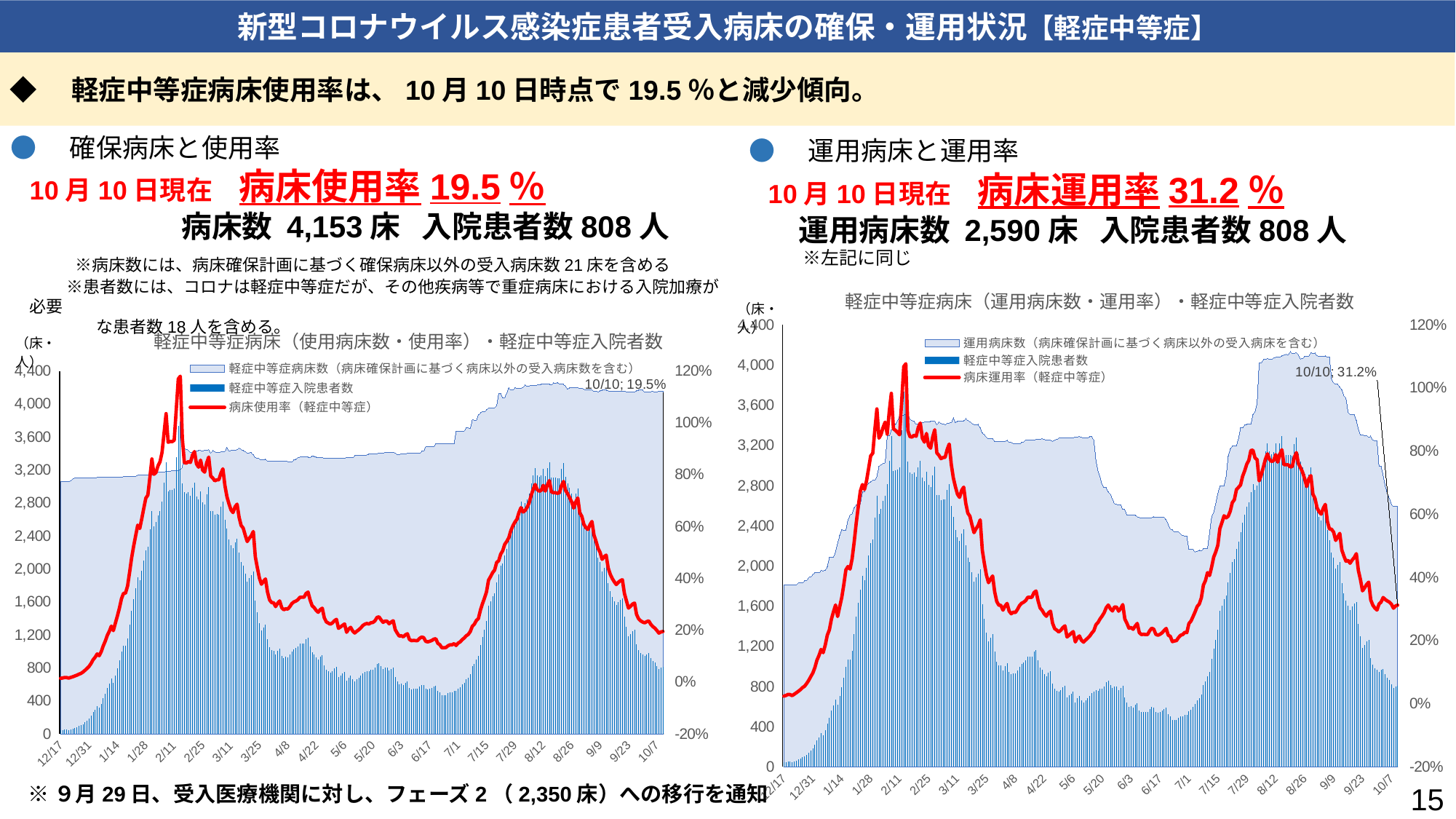

新型コロナウイルス感染症患者受入病床の確保・運用状況【軽症中等症】
◆　軽症中等症病床使用率は、10月10日時点で19.5％と減少傾向。
●　確保病床と使用率
●　運用病床と運用率
10月10日現在　病床使用率19.5％
　　　　　病床数 4,153床　入院患者数808人
　　※病床数には、病床確保計画に基づく確保病床以外の受入病床数21床を含める
　 　※患者数には、コロナは軽症中等症だが、その他疾病等で重症病床における入院加療が必要
　　　　な患者数18人を含める。
10月10日現在　病床運用率31.2％
　運用病床数 2,590床　入院患者数808人
  　 ※左記に同じ

### Chart: 軽症中等症病床（運用病床数・運用率）・軽症中等症入院者数

| Category |  | 軽症中等症入院患者数 | 病床運用率（軽症中等症） |
|---|---|---|---|
| 44547 | 1809.0 | 43.0 | 0.02377003869541183 |
| 44548 | 1809.0 | 47.0 | 0.025981205085682697 |
| 44549 | 1809.0 | 53.0 | 0.029297954671088998 |
| 44550 | 1809.0 | 52.0 | 0.028745163073521283 |
| 44551 | 1809.0 | 46.0 | 0.02542841348811498 |
| 44552 | 1809.0 | 54.0 | 0.029850746268656716 |
| 44553 | 1809.0 | 62.0 | 0.03427307904919845 |
| 44554 | 1833.0 | 72.0 | 0.03927986906710311 |
| 44555 | 1833.0 | 81.0 | 0.044189852700491 |
| 44556 | 1833.0 | 93.0 | 0.05073649754500818 |
| 44557 | 1853.0 | 102.0 | 0.05504587155963303 |
| 44558 | 1853.0 | 118.0 | 0.06368051807879115 |
| 44559 | 1886.0 | 139.0 | 0.07370095440084835 |
| 44560 | 1891.0 | 162.0 | 0.08566895822316235 |
| 44561 | 1917.0 | 186.0 | 0.09702660406885759 |
| 44562 | 1931.0 | 221.0 | 0.1144484722941481 |
| 44563 | 1931.0 | 266.0 | 0.13775245986535473 |
| 44564 | 1931.0 | 295.0 | 0.15277058518902123 |
| 44565 | 1956.0 | 336.0 | 0.17177914110429449 |
| 44566 | 1950.0 | 315.0 | 0.16153846153846155 |
| 44567 | 1958.0 | 362.0 | 0.18488253319713993 |
| 44568 | 1991.0 | 432.0 | 0.2169763937719739 |
| 44569 | 2087.0 | 488.0 | 0.2338284619070436 |
| 44570 | 2087.0 | 559.0 | 0.2678485864877815 |
| 44571 | 2087.0 | 608.0 | 0.291327264015333 |
| 44572 | 2144.0 | 670.0 | 0.3125 |
| 44573 | 2232.0 | 616.0 | 0.27598566308243727 |
| 44574 | 2302.0 | 706.0 | 0.30668983492615115 |
| 44575 | 2362.0 | 794.0 | 0.336155800169348 |
| 44576 | 2356.0 | 888.0 | 0.3769100169779287 |
| 44577 | 2356.0 | 998.0 | 0.4235993208828523 |
| 44578 | 2457.0 | 1067.0 | 0.43426943426943426 |
| 44579 | 2510.0 | 1070.0 | 0.4262948207171315 |
| 44580 | 2521.0 | 1156.0 | 0.45854819516065054 |
| 44581 | 2581.0 | 1321.0 | 0.5118171251452925 |
| 44582 | 2610.0 | 1494.0 | 0.5724137931034483 |
| 44583 | 2617.0 | 1635.0 | 0.6247611769201376 |
| 44584 | 2617.0 | 1762.0 | 0.6732900267481849 |
| 44585 | 2737.0 | 1900.0 | 0.6941907197661673 |
| 44586 | 2741.0 | 1860.0 | 0.6785844582269245 |
| 44587 | 2801.0 | 1978.0 | 0.7061763655837201 |
| 44588 | 2824.0 | 2104.0 | 0.7450424929178471 |
| 44589 | 2837.0 | 2227.0 | 0.7849841381741276 |
| 44590 | 2855.0 | 2265.0 | 0.7933450087565674 |
| 44591 | 2855.0 | 2478.0 | 0.8679509632224168 |
| 44592 | 2894.0 | 2702.0 | 0.9336558396682793 |
| 44593 | 2991.0 | 2516.0 | 0.841190237378803 |
| 44594 | 3008.0 | 2565.0 | 0.8527260638297872 |
| 44595 | 3024.0 | 2647.0 | 0.8753306878306878 |
| 44596 | 3025.0 | 2698.0 | 0.891900826446281 |
| 44597 | 3293.0 | 2812.0 | 0.8539325842696629 |
| 44598 | 3293.0 | 3049.0 | 0.9259034315214091 |
| 44599 | 3352.0 | 3295.0 | 0.9829952267303103 |
| 44600 | 3381.0 | 2943.0 | 0.870452528837622 |
| 44601 | 3411.0 | 2953.0 | 0.8657285253591323 |
| 44602 | 3447.0 | 2961.0 | 0.8590078328981723 |
| 44603 | 3497.0 | 2979.0 | 0.8518730340291678 |
| 44604 | 3497.0 | 3351.0 | 0.9582499285101516 |
| 44605 | 3497.0 | 3734.0 | 1.0677723763225622 |
| 44606 | 3515.0 | 3785.0 | 1.0768136557610242 |
| 44607 | 3509.0 | 3036.0 | 0.8652037617554859 |
| 44608 | 3464.0 | 2931.0 | 0.8461316397228638 |
| 44609 | 3449.0 | 2913.0 | 0.8445926355465352 |
| 44610 | 3442.0 | 2927.0 | 0.8503776873910517 |
| 44611 | 3409.0 | 2888.0 | 0.8471692578468759 |
| 44612 | 3409.0 | 2982.0 | 0.8747433264887063 |
| 44613 | 3425.0 | 3045.0 | 0.8890510948905109 |
| 44614 | 3425.0 | 2881.0 | 0.8411678832116788 |
| 44615 | 3435.0 | 2846.0 | 0.8285298398835517 |
| 44616 | 3435.0 | 2940.0 | 0.8558951965065502 |
| 44617 | 3432.0 | 2805.0 | 0.8173076923076923 |
| 44618 | 3438.0 | 2783.0 | 0.8094822571262362 |
| 44619 | 3438.0 | 2904.0 | 0.8446771378708552 |
| 44620 | 3445.0 | 2989.0 | 0.8676342525399129 |
| 44621 | 3404.0 | 2704.0 | 0.7943595769682726 |
| 44622 | 3436.0 | 2704.0 | 0.7869615832363213 |
| 44623 | 3419.0 | 2654.0 | 0.7762503656039778 |
| 44624 | 3414.0 | 2662.0 | 0.7797305213825425 |
| 44625 | 3408.0 | 2659.0 | 0.7802230046948356 |
| 44626 | 3420.0 | 2753.0 | 0.8049707602339181 |
| 44627 | 3423.0 | 2815.0 | 0.822378030966988 |
| 44628 | 3425.0 | 2596.0 | 0.757956204379562 |
| 44629 | 3477.0 | 2486.0 | 0.7149841817658902 |
| 44630 | 3427.0 | 2355.0 | 0.6871899620659468 |
| 44631 | 3440.0 | 2283.0 | 0.6636627906976744 |
| 44632 | 3438.0 | 2247.0 | 0.6535776614310645 |
| 44633 | 3438.0 | 2323.0 | 0.6756835369400814 |
| 44634 | 3446.0 | 2364.0 | 0.686012768427162 |
| 44635 | 3469.0 | 2202.0 | 0.6347650619775151 |
| 44636 | 3450.0 | 2083.0 | 0.603768115942029 |
| 44637 | 3436.0 | 2041.0 | 0.5940046565774156 |
| 44638 | 3422.0 | 1940.0 | 0.5669199298655757 |
| 44639 | 3407.0 | 1846.0 | 0.5418256530672145 |
| 44640 | 3407.0 | 1889.0 | 0.5544467273260933 |
| 44641 | 3409.0 | 1924.0 | 0.5643883836902317 |
| 44642 | 3377.0 | 1967.0 | 0.5824696476162274 |
| 44643 | 3325.0 | 1616.0 | 0.48601503759398496 |
| 44644 | 3310.0 | 1470.0 | 0.44410876132930516 |
| 44645 | 3283.0 | 1337.0 | 0.4072494669509595 |
| 44646 | 3267.0 | 1252.0 | 0.3832262014080196 |
| 44647 | 3267.0 | 1288.0 | 0.3942454851545761 |
| 44648 | 3271.0 | 1323.0 | 0.4044634668297157 |
| 44649 | 3242.0 | 1148.0 | 0.3541024059222702 |
| 44650 | 3238.0 | 1048.0 | 0.32365657813465104 |
| 44651 | 3240.0 | 1011.0 | 0.31203703703703706 |
| 44652 | 3241.0 | 1009.0 | 0.3113236655353286 |
| 44653 | 3241.0 | 960.0 | 0.29620487503856835 |
| 44654 | 3241.0 | 1002.0 | 0.30916383832150574 |
| 44655 | 3251.0 | 1032.0 | 0.31744078745001536 |
| 44656 | 3231.0 | 947.0 | 0.2930981120396162 |
| 44657 | 3231.0 | 920.0 | 0.28474156607861345 |
| 44658 | 3219.0 | 933.0 | 0.2898415657036347 |
| 44659 | 3216.0 | 928.0 | 0.2885572139303483 |
| 44660 | 3216.0 | 959.0 | 0.29819651741293535 |
| 44661 | 3216.0 | 998.0 | 0.31032338308457713 |
| 44662 | 3228.0 | 1026.0 | 0.31784386617100374 |
| 44663 | 3234.0 | 1039.0 | 0.321273964131107 |
| 44664 | 3255.0 | 1063.0 | 0.32657450076804917 |
| 44665 | 3254.0 | 1096.0 | 0.3368162261831592 |
| 44666 | 3253.0 | 1096.0 | 0.33691976636950505 |
| 44667 | 3253.0 | 1096.0 | 0.33691976636950505 |
| 44668 | 3253.0 | 1144.0 | 0.3516753765754688 |
| 44669 | 3259.0 | 1163.0 | 0.35685793188094506 |
| 44670 | 3260.0 | 1062.0 | 0.3257668711656442 |
| 44671 | 3263.0 | 989.0 | 0.30309531106343857 |
| 44672 | 3267.0 | 965.0 | 0.2953780226507499 |
| 44673 | 3258.0 | 926.0 | 0.2842234499693063 |
| 44674 | 3254.0 | 901.0 | 0.2768899815611555 |
| 44675 | 3254.0 | 935.0 | 0.2873386601106331 |
| 44676 | 3254.0 | 953.0 | 0.29287031346035647 |
| 44677 | 3242.0 | 826.0 | 0.25478099938309684 |
| 44678 | 3256.0 | 774.0 | 0.23771498771498772 |
| 44679 | 3258.0 | 759.0 | 0.23296500920810312 |
| 44680 | 3277.0 | 745.0 | 0.2273420811718035 |
| 44681 | 3278.0 | 762.0 | 0.2324588163514338 |
| 44682 | 3278.0 | 790.0 | 0.2410006101281269 |
| 44683 | 3278.0 | 808.0 | 0.24649176327028677 |
| 44684 | 3277.0 | 692.0 | 0.21116875190723222 |
| 44685 | 3277.0 | 710.0 | 0.21666158071406774 |
| 44686 | 3277.0 | 730.0 | 0.22276472383277388 |
| 44687 | 3277.0 | 748.0 | 0.2282575526396094 |
| 44688 | 3284.0 | 642.0 | 0.19549330085261876 |
| 44689 | 3284.0 | 683.0 | 0.2079780755176614 |
| 44690 | 3291.0 | 706.0 | 0.2145244606502583 |
| 44691 | 3281.0 | 658.0 | 0.20054861322767448 |
| 44692 | 3274.0 | 638.0 | 0.1948686621869273 |
| 44693 | 3276.0 | 660.0 | 0.20146520146520147 |
| 44694 | 3277.0 | 680.0 | 0.20750686603600854 |
| 44695 | 3286.0 | 703.0 | 0.21393791844187462 |
| 44696 | 3286.0 | 735.0 | 0.22367620206938527 |
| 44697 | 3253.0 | 752.0 | 0.23117122656009836 |
| 44698 | 3053.0 | 763.0 | 0.2499181133311497 |
| 44699 | 2950.0 | 758.0 | 0.2569491525423729 |
| 44700 | 2887.0 | 775.0 | 0.2684447523380672 |
| 44701 | 2812.0 | 780.0 | 0.2773826458036984 |
| 44702 | 2780.0 | 801.0 | 0.2881294964028777 |
| 44703 | 2780.0 | 845.0 | 0.3039568345323741 |
| 44704 | 2737.0 | 855.0 | 0.3123858238947753 |
| 44705 | 2717.0 | 817.0 | 0.3006993006993007 |
| 44706 | 2667.0 | 783.0 | 0.29358830146231724 |
| 44707 | 2620.0 | 802.0 | 0.3061068702290076 |
| 44708 | 2612.0 | 799.0 | 0.305895865237366 |
| 44709 | 2610.0 | 765.0 | 0.29310344827586204 |
| 44710 | 2610.0 | 787.0 | 0.3015325670498084 |
| 44711 | 2566.0 | 805.0 | 0.313717848791894 |
| 44712 | 2563.0 | 687.0 | 0.2680452594615685 |
| 44713 | 2505.0 | 638.0 | 0.25469061876247506 |
| 44714 | 2505.0 | 599.0 | 0.23912175648702594 |
| 44715 | 2508.0 | 605.0 | 0.2412280701754386 |
| 44716 | 2508.0 | 591.0 | 0.23564593301435408 |
| 44717 | 2508.0 | 616.0 | 0.24561403508771928 |
| 44718 | 2491.0 | 633.0 | 0.25411481332798075 |
| 44719 | 2482.0 | 558.0 | 0.22481869460112813 |
| 44720 | 2476.0 | 542.0 | 0.21890145395799676 |
| 44721 | 2480.0 | 545.0 | 0.21975806451612903 |
| 44722 | 2480.0 | 543.0 | 0.21895161290322582 |
| 44723 | 2481.0 | 543.0 | 0.218863361547763 |
| 44724 | 2481.0 | 572.0 | 0.23055219669488108 |
| 44725 | 2481.0 | 593.0 | 0.23901652559451833 |
| 44726 | 2489.0 | 587.0 | 0.23583768581759743 |
| 44727 | 2485.0 | 546.0 | 0.21971830985915494 |
| 44728 | 2487.0 | 539.0 | 0.21672698029754725 |
| 44729 | 2485.0 | 546.0 | 0.21971830985915494 |
| 44730 | 2484.0 | 557.0 | 0.22423510466988728 |
| 44731 | 2484.0 | 575.0 | 0.23148148148148148 |
| 44732 | 2460.0 | 586.0 | 0.23821138211382115 |
| 44733 | 2415.0 | 524.0 | 0.21697722567287786 |
| 44734 | 2369.0 | 505.0 | 0.21317011397214014 |
| 44735 | 2362.0 | 464.0 | 0.1964436917866215 |
| 44736 | 2339.0 | 464.0 | 0.19837537409149208 |
| 44737 | 2338.0 | 467.0 | 0.19974337040205303 |
| 44738 | 2338.0 | 490.0 | 0.20958083832335328 |
| 44739 | 2321.0 | 503.0 | 0.21671693235674278 |
| 44740 | 2302.0 | 504.0 | 0.21894005212858383 |
| 44741 | 2299.0 | 519.0 | 0.22575032622879512 |
| 44742 | 2296.0 | 517.0 | 0.22517421602787457 |
| 44743 | 2168.0 | 550.0 | 0.253690036900369 |
| 44744 | 2169.0 | 567.0 | 0.26141078838174275 |
| 44745 | 2169.0 | 598.0 | 0.2757030889810973 |
| 44746 | 2139.0 | 622.0 | 0.29079008882655444 |
| 44747 | 2145.0 | 660.0 | 0.3076923076923077 |
| 44748 | 2156.0 | 680.0 | 0.31539888682745826 |
| 44749 | 2151.0 | 720.0 | 0.33472803347280333 |
| 44750 | 2176.0 | 817.0 | 0.37545955882352944 |
| 44751 | 2173.0 | 847.0 | 0.38978370915784627 |
| 44752 | 2173.0 | 902.0 | 0.41509433962264153 |
| 44753 | 2333.0 | 947.0 | 0.40591513073296187 |
| 44754 | 2491.0 | 1078.0 | 0.4327579285427539 |
| 44755 | 2535.0 | 1177.0 | 0.4642998027613412 |
| 44756 | 2625.0 | 1262.0 | 0.4807619047619048 |
| 44757 | 2722.0 | 1366.0 | 0.5018368846436444 |
| 44758 | 2799.0 | 1553.0 | 0.5548410146480885 |
| 44759 | 2799.0 | 1606.0 | 0.5737763486959628 |
| 44760 | 2799.0 | 1666.0 | 0.5952125759199715 |
| 44761 | 2896.0 | 1705.0 | 0.5887430939226519 |
| 44762 | 3091.0 | 1835.0 | 0.5936590100291168 |
| 44763 | 3165.0 | 1930.0 | 0.6097946287519748 |
| 44764 | 3196.0 | 2036.0 | 0.6370463078848561 |
| 44765 | 3194.0 | 2064.0 | 0.646211646837821 |
| 44766 | 3194.0 | 2166.0 | 0.678146524733876 |
| 44767 | 3273.0 | 2243.0 | 0.6853040024442407 |
| 44768 | 3374.0 | 2338.0 | 0.6929460580912863 |
| 44769 | 3376.0 | 2432.0 | 0.7203791469194313 |
| 44770 | 3403.0 | 2512.0 | 0.7381722009991184 |
| 44771 | 3410.0 | 2588.0 | 0.7589442815249267 |
| 44772 | 3412.0 | 2631.0 | 0.7711019929660023 |
| 44773 | 3412.0 | 2738.0 | 0.8024618991793669 |
| 44774 | 3510.0 | 2818.0 | 0.8028490028490028 |
| 44775 | 3537.0 | 2753.0 | 0.7783432287249081 |
| 44776 | 3621.0 | 2800.0 | 0.7732670533001933 |
| 44777 | 4021.0 | 2839.0 | 0.7060432728177071 |
| 44778 | 4024.0 | 2914.0 | 0.724155069582505 |
| 44779 | 4055.0 | 3036.0 | 0.7487053020961776 |
| 44780 | 4055.0 | 3138.0 | 0.7738594327990136 |
| 44781 | 4067.0 | 3219.0 | 0.7914925006147037 |
| 44782 | 4056.0 | 3138.0 | 0.7736686390532544 |
| 44783 | 4058.0 | 3113.0 | 0.7671266633809759 |
| 44784 | 4072.0 | 3136.0 | 0.7701375245579568 |
| 44785 | 4078.0 | 3217.0 | 0.7888670917116234 |
| 44786 | 4079.0 | 3121.0 | 0.7651385143417504 |
| 44787 | 4079.0 | 3222.0 | 0.7898994851679333 |
| 44788 | 4093.0 | 3293.0 | 0.8045443440019545 |
| 44789 | 4099.0 | 3103.0 | 0.7570139058306904 |
| 44790 | 4106.0 | 3108.0 | 0.7569410618606917 |
| 44791 | 4101.0 | 3104.0 | 0.7568885637649354 |
| 44792 | 4134.0 | 3101.0 | 0.7501209482341558 |
| 44793 | 4118.0 | 3094.0 | 0.751335599805731 |
| 44794 | 4118.0 | 3213.0 | 0.7802331228751821 |
| 44795 | 4124.0 | 3280.0 | 0.7953443258971872 |
| 44796 | 4102.0 | 3118.0 | 0.7601170160897124 |
| 44797 | 4061.0 | 3036.0 | 0.7475991135188377 |
| 44798 | 4067.0 | 2983.0 | 0.7334644701253995 |
| 44799 | 4086.0 | 2913.0 | 0.7129221732745962 |
| 44800 | 4090.0 | 2813.0 | 0.6877750611246943 |
| 44801 | 4090.0 | 2911.0 | 0.7117359413202934 |
| 44802 | 4122.0 | 2978.0 | 0.7224648229015042 |
| 44803 | 4118.0 | 2732.0 | 0.6634288489558038 |
| 44804 | 4120.0 | 2679.0 | 0.650242718446602 |
| 44805 | 4094.0 | 2541.0 | 0.6206643869076698 |
| 44806 | 4088.0 | 2485.0 | 0.6078767123287672 |
| 44807 | 4087.0 | 2454.0 | 0.6004404208465868 |
| 44808 | 4087.0 | 2529.0 | 0.6187912894543675 |
| 44809 | 4091.0 | 2583.0 | 0.6313859692006845 |
| 44810 | 4077.0 | 2355.0 | 0.5776306107431936 |
| 44811 | 4076.0 | 2257.0 | 0.553729146221786 |
| 44812 | 3865.0 | 2136.0 | 0.5526520051746442 |
| 44813 | 3826.0 | 2080.0 | 0.5436487192890748 |
| 44814 | 3811.0 | 1971.0 | 0.517187090002624 |
| 44815 | 3811.0 | 2013.0 | 0.5282078194699554 |
| 44816 | 3780.0 | 2039.0 | 0.5394179894179895 |
| 44817 | 3755.0 | 1827.0 | 0.48655126498002665 |
| 44818 | 3694.0 | 1727.0 | 0.4675148890092041 |
| 44819 | 3671.0 | 1656.0 | 0.4511032416235358 |
| 44820 | 3535.0 | 1604.0 | 0.45374823196605374 |
| 44821 | 3510.0 | 1561.0 | 0.4447293447293447 |
| 44822 | 3510.0 | 1597.0 | 0.454985754985755 |
| 44823 | 3510.0 | 1624.0 | 0.46267806267806266 |
| 44824 | 3448.0 | 1638.0 | 0.47505800464037123 |
| 44825 | 3368.0 | 1420.0 | 0.42161520190023755 |
| 44826 | 3305.0 | 1299.0 | 0.3930408472012103 |
| 44827 | 3305.0 | 1181.0 | 0.3573373676248109 |
| 44828 | 3299.0 | 1210.0 | 0.3667778114580176 |
| 44829 | 3299.0 | 1246.0 | 0.3776902091542892 |
| 44830 | 3279.0 | 1262.0 | 0.38487343702348276 |
| 44831 | 3294.0 | 1082.0 | 0.3284760170006072 |
| 44832 | 3253.0 | 1015.0 | 0.31201967414694126 |
| 44833 | 3247.0 | 983.0 | 0.302740991684632 |
| 44834 | 3246.0 | 963.0 | 0.2966728280961183 |
| 44835 | 2993.0 | 945.0 | 0.31573671901102573 |
| 44836 | 2993.0 | 964.0 | 0.3220848646842633 |
| 44837 | 2903.0 | 976.0 | 0.33620392697209783 |
| 44838 | 2795.0 | 922.0 | 0.3298747763864043 |
| 44839 | 2726.0 | 887.0 | 0.32538517975055026 |
| 44840 | 2676.0 | 861.0 | 0.3217488789237668 |
| 44841 | 2616.0 | 824.0 | 0.3149847094801223 |
| 44842 | 2590.0 | 783.0 | 0.3023166023166023 |
| 44843 | 2590.0 | 801.0 | 0.30926640926640925 |
| 44844 | 2590.0 | 808.0 | 0.311969111969112 |

### Chart: 軽症中等症病床（使用病床数・使用率）・軽症中等症入院者数

| Category |  | 軽症中等症入院患者数 | 病床使用率（軽症中等症） |
|---|---|---|---|
| 44547 | 3062.0 | 43.0 | 0.014043109079033311 |
| 44548 | 3062.0 | 47.0 | 0.01534944480731548 |
| 44549 | 3062.0 | 53.0 | 0.017308948399738733 |
| 44550 | 3062.0 | 52.0 | 0.016982364467668192 |
| 44551 | 3062.0 | 46.0 | 0.015022860875244938 |
| 44552 | 3067.0 | 54.0 | 0.017606781871535703 |
| 44553 | 3095.0 | 62.0 | 0.020032310177705976 |
| 44554 | 3103.0 | 72.0 | 0.02320335159523042 |
| 44555 | 3103.0 | 81.0 | 0.026103770544634225 |
| 44556 | 3103.0 | 93.0 | 0.02997099581050596 |
| 44557 | 3103.0 | 102.0 | 0.03287141475990976 |
| 44558 | 3103.0 | 118.0 | 0.03802771511440541 |
| 44559 | 3103.0 | 139.0 | 0.044795359329680956 |
| 44560 | 3103.0 | 162.0 | 0.05220754108926845 |
| 44561 | 3103.0 | 186.0 | 0.05994199162101192 |
| 44562 | 3103.0 | 221.0 | 0.07122139864647116 |
| 44563 | 3103.0 | 266.0 | 0.08572349339349017 |
| 44564 | 3103.0 | 295.0 | 0.09506928778601353 |
| 44565 | 3110.0 | 336.0 | 0.10803858520900321 |
| 44566 | 3110.0 | 315.0 | 0.10128617363344052 |
| 44567 | 3110.0 | 362.0 | 0.11639871382636656 |
| 44568 | 3110.0 | 432.0 | 0.13890675241157557 |
| 44569 | 3110.0 | 488.0 | 0.15691318327974277 |
| 44570 | 3110.0 | 559.0 | 0.1797427652733119 |
| 44571 | 3110.0 | 608.0 | 0.1954983922829582 |
| 44572 | 3110.0 | 670.0 | 0.21543408360128619 |
| 44573 | 3110.0 | 616.0 | 0.19807073954983923 |
| 44574 | 3110.0 | 706.0 | 0.22700964630225082 |
| 44575 | 3110.0 | 794.0 | 0.25530546623794215 |
| 44576 | 3110.0 | 888.0 | 0.28553054662379423 |
| 44577 | 3110.0 | 998.0 | 0.32090032154340836 |
| 44578 | 3122.0 | 1067.0 | 0.3417680973734785 |
| 44579 | 3122.0 | 1070.0 | 0.3427290198590647 |
| 44580 | 3122.0 | 1156.0 | 0.370275464445868 |
| 44581 | 3122.0 | 1321.0 | 0.423126201153107 |
| 44582 | 3122.0 | 1494.0 | 0.478539397821909 |
| 44583 | 3122.0 | 1635.0 | 0.5237027546444587 |
| 44584 | 3122.0 | 1762.0 | 0.564381806534273 |
| 44585 | 3141.0 | 1900.0 | 0.6049028971665075 |
| 44586 | 3141.0 | 1860.0 | 0.5921680993314231 |
| 44587 | 3141.0 | 1978.0 | 0.629735752944922 |
| 44588 | 3141.0 | 2104.0 | 0.6698503661254378 |
| 44589 | 3141.0 | 2227.0 | 0.7090098694683222 |
| 44590 | 3141.0 | 2265.0 | 0.7211079274116523 |
| 44591 | 3141.0 | 2478.0 | 0.7889207258834766 |
| 44592 | 3141.0 | 2702.0 | 0.8602355937599491 |
| 44593 | 3141.0 | 2516.0 | 0.8010187838268068 |
| 44594 | 3175.0 | 2565.0 | 0.8078740157480315 |
| 44595 | 3175.0 | 2647.0 | 0.8337007874015748 |
| 44596 | 3175.0 | 2698.0 | 0.8497637795275591 |
| 44597 | 3175.0 | 2812.0 | 0.8856692913385826 |
| 44598 | 3175.0 | 3049.0 | 0.9603149606299213 |
| 44599 | 3183.0 | 3295.0 | 1.0351869305686459 |
| 44600 | 3183.0 | 2943.0 | 0.9245994344957588 |
| 44601 | 3183.0 | 2953.0 | 0.9277411247251021 |
| 44602 | 3194.0 | 2961.0 | 0.9270507201001879 |
| 44603 | 3194.0 | 2979.0 | 0.932686286787727 |
| 44604 | 3194.0 | 3351.0 | 1.049154664996869 |
| 44605 | 3194.0 | 3734.0 | 1.169067000626174 |
| 44606 | 3209.0 | 3785.0 | 1.1794951698348395 |
| 44607 | 3228.0 | 3036.0 | 0.9405204460966543 |
| 44608 | 3464.0 | 2931.0 | 0.8461316397228638 |
| 44609 | 3449.0 | 2913.0 | 0.8445926355465352 |
| 44610 | 3442.0 | 2927.0 | 0.8503776873910517 |
| 44611 | 3409.0 | 2888.0 | 0.8471692578468759 |
| 44612 | 3409.0 | 2982.0 | 0.8747433264887063 |
| 44613 | 3425.0 | 3045.0 | 0.8890510948905109 |
| 44614 | 3425.0 | 2881.0 | 0.8411678832116788 |
| 44615 | 3435.0 | 2846.0 | 0.8285298398835517 |
| 44616 | 3435.0 | 2940.0 | 0.8558951965065502 |
| 44617 | 3432.0 | 2805.0 | 0.8173076923076923 |
| 44618 | 3438.0 | 2783.0 | 0.8094822571262362 |
| 44619 | 3438.0 | 2904.0 | 0.8446771378708552 |
| 44620 | 3445.0 | 2989.0 | 0.8676342525399129 |
| 44621 | 3404.0 | 2704.0 | 0.7943595769682726 |
| 44622 | 3436.0 | 2704.0 | 0.7869615832363213 |
| 44623 | 3419.0 | 2654.0 | 0.7762503656039778 |
| 44624 | 3414.0 | 2662.0 | 0.7797305213825425 |
| 44625 | 3408.0 | 2659.0 | 0.7802230046948356 |
| 44626 | 3420.0 | 2753.0 | 0.8049707602339181 |
| 44627 | 3423.0 | 2815.0 | 0.822378030966988 |
| 44628 | 3425.0 | 2596.0 | 0.757956204379562 |
| 44629 | 3477.0 | 2486.0 | 0.7149841817658902 |
| 44630 | 3427.0 | 2355.0 | 0.6871899620659468 |
| 44631 | 3440.0 | 2283.0 | 0.6636627906976744 |
| 44632 | 3438.0 | 2247.0 | 0.6535776614310645 |
| 44633 | 3438.0 | 2323.0 | 0.6756835369400814 |
| 44634 | 3446.0 | 2364.0 | 0.686012768427162 |
| 44635 | 3469.0 | 2202.0 | 0.6347650619775151 |
| 44636 | 3450.0 | 2083.0 | 0.603768115942029 |
| 44637 | 3436.0 | 2041.0 | 0.5940046565774156 |
| 44638 | 3422.0 | 1940.0 | 0.5669199298655757 |
| 44639 | 3407.0 | 1846.0 | 0.5418256530672145 |
| 44640 | 3407.0 | 1889.0 | 0.5544467273260933 |
| 44641 | 3409.0 | 1924.0 | 0.5643883836902317 |
| 44642 | 3388.0 | 1967.0 | 0.5805785123966942 |
| 44643 | 3350.0 | 1616.0 | 0.4823880597014925 |
| 44644 | 3339.0 | 1470.0 | 0.44025157232704404 |
| 44645 | 3336.0 | 1337.0 | 0.40077937649880097 |
| 44646 | 3320.0 | 1252.0 | 0.37710843373493974 |
| 44647 | 3320.0 | 1288.0 | 0.38795180722891565 |
| 44648 | 3330.0 | 1323.0 | 0.3972972972972973 |
| 44649 | 3306.0 | 1148.0 | 0.3472474289171204 |
| 44650 | 3306.0 | 1048.0 | 0.31699939503932245 |
| 44651 | 3302.0 | 1011.0 | 0.3061780738946093 |
| 44652 | 3303.0 | 1009.0 | 0.3054798667877687 |
| 44653 | 3302.0 | 960.0 | 0.290732889158086 |
| 44654 | 3302.0 | 1002.0 | 0.3034524530587523 |
| 44655 | 3302.0 | 1032.0 | 0.3125378558449425 |
| 44656 | 3303.0 | 947.0 | 0.2867090523766273 |
| 44657 | 3303.0 | 920.0 | 0.27853466545564637 |
| 44658 | 3304.0 | 933.0 | 0.28238498789346245 |
| 44659 | 3301.0 | 928.0 | 0.28112693123295973 |
| 44660 | 3301.0 | 959.0 | 0.2905180248409573 |
| 44661 | 3301.0 | 998.0 | 0.3023326264768252 |
| 44662 | 3321.0 | 1026.0 | 0.3089430894308943 |
| 44663 | 3329.0 | 1039.0 | 0.3121057374586963 |
| 44664 | 3350.0 | 1063.0 | 0.3173134328358209 |
| 44665 | 3355.0 | 1096.0 | 0.3266766020864382 |
| 44666 | 3354.0 | 1096.0 | 0.32677400119260586 |
| 44667 | 3354.0 | 1096.0 | 0.32677400119260586 |
| 44668 | 3354.0 | 1144.0 | 0.34108527131782945 |
| 44669 | 3354.0 | 1163.0 | 0.3467501490757305 |
| 44670 | 3353.0 | 1062.0 | 0.31673128541604534 |
| 44671 | 3364.0 | 989.0 | 0.29399524375743163 |
| 44672 | 3363.0 | 965.0 | 0.2869461790068391 |
| 44673 | 3354.0 | 926.0 | 0.2760882528324389 |
| 44674 | 3350.0 | 901.0 | 0.268955223880597 |
| 44675 | 3350.0 | 935.0 | 0.2791044776119403 |
| 44676 | 3350.0 | 953.0 | 0.2844776119402985 |
| 44677 | 3338.0 | 826.0 | 0.2474535650089874 |
| 44678 | 3340.0 | 774.0 | 0.23173652694610777 |
| 44679 | 3342.0 | 759.0 | 0.22710951526032316 |
| 44680 | 3345.0 | 745.0 | 0.2227204783258595 |
| 44681 | 3345.0 | 762.0 | 0.22780269058295965 |
| 44682 | 3345.0 | 790.0 | 0.23617339312406577 |
| 44683 | 3345.0 | 808.0 | 0.24155455904334827 |
| 44684 | 3344.0 | 692.0 | 0.2069377990430622 |
| 44685 | 3344.0 | 710.0 | 0.21232057416267944 |
| 44686 | 3344.0 | 730.0 | 0.21830143540669855 |
| 44687 | 3344.0 | 748.0 | 0.2236842105263158 |
| 44688 | 3351.0 | 642.0 | 0.19158460161145927 |
| 44689 | 3351.0 | 683.0 | 0.20381975529692628 |
| 44690 | 3351.0 | 706.0 | 0.21068337809609072 |
| 44691 | 3348.0 | 658.0 | 0.1965352449223417 |
| 44692 | 3376.0 | 638.0 | 0.18898104265402843 |
| 44693 | 3376.0 | 660.0 | 0.19549763033175355 |
| 44694 | 3377.0 | 680.0 | 0.2013621557595499 |
| 44695 | 3376.0 | 703.0 | 0.2082345971563981 |
| 44696 | 3376.0 | 735.0 | 0.2177132701421801 |
| 44697 | 3376.0 | 752.0 | 0.22274881516587677 |
| 44698 | 3383.0 | 763.0 | 0.22553946201596217 |
| 44699 | 3392.0 | 758.0 | 0.22346698113207547 |
| 44700 | 3394.0 | 775.0 | 0.22834413671184442 |
| 44701 | 3396.0 | 780.0 | 0.22968197879858657 |
| 44702 | 3396.0 | 801.0 | 0.23586572438162545 |
| 44703 | 3396.0 | 845.0 | 0.24882214369846878 |
| 44704 | 3404.0 | 855.0 | 0.2511750881316099 |
| 44705 | 3407.0 | 817.0 | 0.2398004109186968 |
| 44706 | 3405.0 | 783.0 | 0.22995594713656387 |
| 44707 | 3413.0 | 802.0 | 0.23498388514503368 |
| 44708 | 3412.0 | 799.0 | 0.23417350527549824 |
| 44709 | 3409.0 | 765.0 | 0.22440598415957758 |
| 44710 | 3409.0 | 787.0 | 0.23085948958638897 |
| 44711 | 3409.0 | 805.0 | 0.23613963039014374 |
| 44712 | 3407.0 | 687.0 | 0.20164367478720283 |
| 44713 | 3388.0 | 638.0 | 0.18831168831168832 |
| 44714 | 3388.0 | 599.0 | 0.17680047225501772 |
| 44715 | 3391.0 | 605.0 | 0.17841344736066056 |
| 44716 | 3391.0 | 591.0 | 0.17428487171925686 |
| 44717 | 3391.0 | 616.0 | 0.1816573282217635 |
| 44718 | 3406.0 | 633.0 | 0.18584850264239577 |
| 44719 | 3401.0 | 558.0 | 0.16406939135548368 |
| 44720 | 3402.0 | 542.0 | 0.1593180482069371 |
| 44721 | 3402.0 | 545.0 | 0.16019988242210464 |
| 44722 | 3402.0 | 543.0 | 0.15961199294532627 |
| 44723 | 3403.0 | 543.0 | 0.15956508962679988 |
| 44724 | 3403.0 | 572.0 | 0.16808698207464 |
| 44725 | 3428.0 | 593.0 | 0.17298716452742124 |
| 44726 | 3427.0 | 587.0 | 0.17128683980157572 |
| 44727 | 3481.0 | 546.0 | 0.1568514794599253 |
| 44728 | 3484.0 | 539.0 | 0.154707233065442 |
| 44729 | 3482.0 | 546.0 | 0.15680643308443423 |
| 44730 | 3482.0 | 557.0 | 0.15996553704767374 |
| 44731 | 3482.0 | 575.0 | 0.16513497989661113 |
| 44732 | 3516.0 | 586.0 | 0.16666666666666666 |
| 44733 | 3515.0 | 524.0 | 0.14907539118065433 |
| 44734 | 3515.0 | 505.0 | 0.14366998577524892 |
| 44735 | 3514.0 | 464.0 | 0.13204325554923166 |
| 44736 | 3515.0 | 464.0 | 0.13200568990042674 |
| 44737 | 3514.0 | 467.0 | 0.13289698349459306 |
| 44738 | 3514.0 | 490.0 | 0.1394422310756972 |
| 44739 | 3514.0 | 503.0 | 0.14314171883892998 |
| 44740 | 3515.0 | 504.0 | 0.1433854907539118 |
| 44741 | 3515.0 | 519.0 | 0.14765291607396872 |
| 44742 | 3669.0 | 517.0 | 0.14091032979013354 |
| 44743 | 3670.0 | 550.0 | 0.14986376021798364 |
| 44744 | 3671.0 | 567.0 | 0.15445382729501497 |
| 44745 | 3671.0 | 598.0 | 0.16289839280849905 |
| 44746 | 3671.0 | 622.0 | 0.1694361209479706 |
| 44747 | 3708.0 | 660.0 | 0.1779935275080906 |
| 44748 | 3709.0 | 680.0 | 0.18333782690752223 |
| 44749 | 3704.0 | 720.0 | 0.19438444924406048 |
| 44750 | 3807.0 | 817.0 | 0.2146046755975834 |
| 44751 | 3804.0 | 847.0 | 0.22266035751840169 |
| 44752 | 3804.0 | 902.0 | 0.23711882229232387 |
| 44753 | 3869.0 | 947.0 | 0.24476608942879297 |
| 44754 | 3894.0 | 1078.0 | 0.2768361581920904 |
| 44755 | 3907.0 | 1177.0 | 0.30125415920143334 |
| 44756 | 3907.0 | 1262.0 | 0.32300998208344 |
| 44757 | 3929.0 | 1366.0 | 0.3476711631458386 |
| 44758 | 3953.0 | 1553.0 | 0.39286617758664305 |
| 44759 | 3953.0 | 1606.0 | 0.406273716164938 |
| 44760 | 3953.0 | 1666.0 | 0.42145206172527194 |
| 44761 | 3953.0 | 1705.0 | 0.431317986339489 |
| 44762 | 3981.0 | 1835.0 | 0.46093946244662143 |
| 44763 | 4129.0 | 1930.0 | 0.46742552676192783 |
| 44764 | 4129.0 | 2036.0 | 0.49309760232501815 |
| 44765 | 4077.0 | 2064.0 | 0.5062545989698307 |
| 44766 | 4077.0 | 2166.0 | 0.5312729948491538 |
| 44767 | 4136.0 | 2243.0 | 0.5423114119922631 |
| 44768 | 4199.0 | 2338.0 | 0.556799237913789 |
| 44769 | 4167.0 | 2432.0 | 0.5836333093352531 |
| 44770 | 4172.0 | 2512.0 | 0.6021093000958773 |
| 44771 | 4198.0 | 2588.0 | 0.6164840400190567 |
| 44772 | 4190.0 | 2631.0 | 0.6279236276849642 |
| 44773 | 4190.0 | 2738.0 | 0.6534606205250597 |
| 44774 | 4190.0 | 2818.0 | 0.6725536992840095 |
| 44775 | 4199.0 | 2753.0 | 0.6556322934031913 |
| 44776 | 4234.0 | 2800.0 | 0.6613131790269249 |
| 44777 | 4216.0 | 2839.0 | 0.6733870967741935 |
| 44778 | 4219.0 | 2914.0 | 0.6906849964446551 |
| 44779 | 4224.0 | 3036.0 | 0.71875 |
| 44780 | 4224.0 | 3138.0 | 0.7428977272727273 |
| 44781 | 4224.0 | 3219.0 | 0.7620738636363636 |
| 44782 | 4229.0 | 3138.0 | 0.7420193899266966 |
| 44783 | 4229.0 | 3113.0 | 0.7361078269094349 |
| 44784 | 4240.0 | 3136.0 | 0.7396226415094339 |
| 44785 | 4240.0 | 3217.0 | 0.7587264150943396 |
| 44786 | 4238.0 | 3121.0 | 0.7364322793770647 |
| 44787 | 4238.0 | 3222.0 | 0.760264275601699 |
| 44788 | 4238.0 | 3293.0 | 0.7770174610665408 |
| 44789 | 4230.0 | 3103.0 | 0.7335697399527187 |
| 44790 | 4256.0 | 3108.0 | 0.7302631578947368 |
| 44791 | 4251.0 | 3104.0 | 0.7301811338508586 |
| 44792 | 4259.0 | 3101.0 | 0.728105189011505 |
| 44793 | 4239.0 | 3094.0 | 0.7298891247935834 |
| 44794 | 4239.0 | 3213.0 | 0.7579617834394905 |
| 44795 | 4239.0 | 3280.0 | 0.7737673979712196 |
| 44796 | 4217.0 | 3118.0 | 0.7393881906568651 |
| 44797 | 4181.0 | 3036.0 | 0.7261420712748147 |
| 44798 | 4195.0 | 2983.0 | 0.7110846245530393 |
| 44799 | 4195.0 | 2913.0 | 0.6943980929678188 |
| 44800 | 4194.0 | 2813.0 | 0.6707200762994754 |
| 44801 | 4194.0 | 2911.0 | 0.6940867906533142 |
| 44802 | 4194.0 | 2978.0 | 0.7100619933237959 |
| 44803 | 4190.0 | 2732.0 | 0.6520286396181384 |
| 44804 | 4192.0 | 2679.0 | 0.639074427480916 |
| 44805 | 4178.0 | 2541.0 | 0.6081857348013403 |
| 44806 | 4172.0 | 2485.0 | 0.5956375838926175 |
| 44807 | 4171.0 | 2454.0 | 0.5883481179573243 |
| 44808 | 4171.0 | 2529.0 | 0.6063294174058979 |
| 44809 | 4171.0 | 2583.0 | 0.6192759530088707 |
| 44810 | 4155.0 | 2355.0 | 0.5667870036101083 |
| 44811 | 4154.0 | 2257.0 | 0.5433317284545017 |
| 44812 | 4147.0 | 2136.0 | 0.5150711357607909 |
| 44813 | 4159.0 | 2080.0 | 0.5001202212070209 |
| 44814 | 4167.0 | 1971.0 | 0.47300215982721383 |
| 44815 | 4167.0 | 2013.0 | 0.48308135349172066 |
| 44816 | 4167.0 | 2039.0 | 0.48932085433165345 |
| 44817 | 4158.0 | 1827.0 | 0.4393939393939394 |
| 44818 | 4154.0 | 1727.0 | 0.41574386133846897 |
| 44819 | 4150.0 | 1656.0 | 0.39903614457831327 |
| 44820 | 4151.0 | 1604.0 | 0.3864129125511925 |
| 44821 | 4155.0 | 1561.0 | 0.3756919374247894 |
| 44822 | 4155.0 | 1597.0 | 0.38435619735258725 |
| 44823 | 4155.0 | 1624.0 | 0.3908543922984356 |
| 44824 | 4155.0 | 1638.0 | 0.39422382671480144 |
| 44825 | 4155.0 | 1420.0 | 0.3417569193742479 |
| 44826 | 4147.0 | 1299.0 | 0.31323848565227874 |
| 44827 | 4147.0 | 1181.0 | 0.2847841813359055 |
| 44828 | 4147.0 | 1210.0 | 0.2917771883289125 |
| 44829 | 4147.0 | 1246.0 | 0.30045816252712804 |
| 44830 | 4147.0 | 1262.0 | 0.30431637328189054 |
| 44831 | 4158.0 | 1082.0 | 0.26022126022126024 |
| 44832 | 4166.0 | 1015.0 | 0.24363898223715794 |
| 44833 | 4166.0 | 983.0 | 0.2359577532405185 |
| 44834 | 4166.0 | 963.0 | 0.2311569851176188 |
| 44835 | 4144.0 | 945.0 | 0.22804054054054054 |
| 44836 | 4144.0 | 964.0 | 0.23262548262548263 |
| 44837 | 4144.0 | 976.0 | 0.23552123552123552 |
| 44838 | 4148.0 | 922.0 | 0.2222757955641273 |
| 44839 | 4151.0 | 887.0 | 0.21368344977113948 |
| 44840 | 4146.0 | 861.0 | 0.2076700434153401 |
| 44841 | 4147.0 | 824.0 | 0.19869785387026767 |
| 44842 | 4153.0 | 783.0 | 0.1885384059715868 |
| 44843 | 4153.0 | 801.0 | 0.1928726222008187 |
| 44844 | 4153.0 | 808.0 | 0.19455815073440885 |
※９月29日、受入医療機関に対し、フェーズ2（2,350床）への移行を通知
15